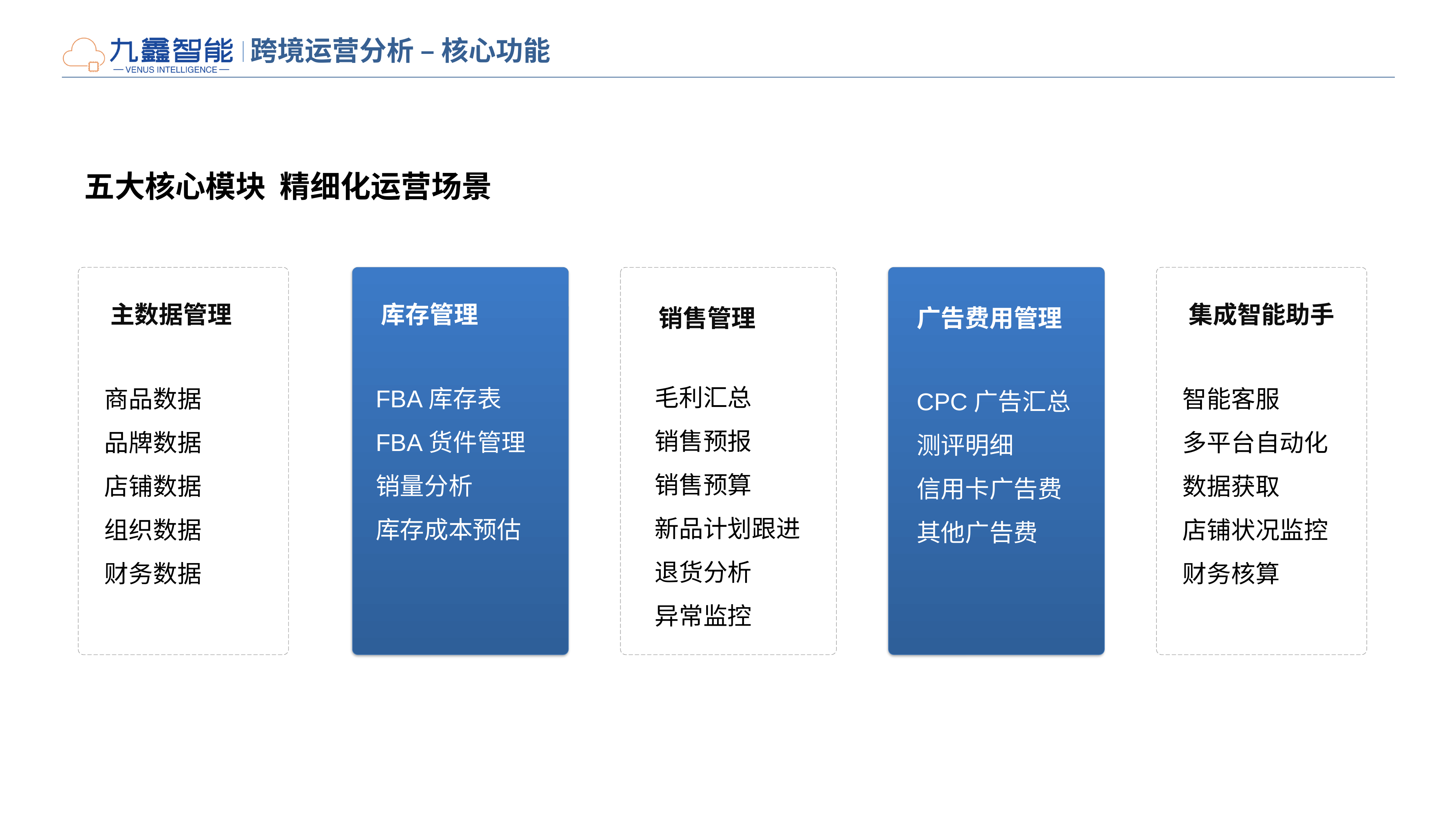

跨境运营分析 – 核心功能
五大核心模块  精细化运营场景

库存管理
FBA库存表
FBA货件管理
销量分析
库存成本预估

主数据管理
商品数据
品牌数据
店铺数据
组织数据
财务数据

销售管理
毛利汇总
销售预报
销售预算
新品计划跟进
退货分析
异常监控

广告费用管理
CPC广告汇总
测评明细
信用卡广告费
其他广告费

集成智能助手
智能客服
多平台自动化
数据获取
店铺状况监控
财务核算